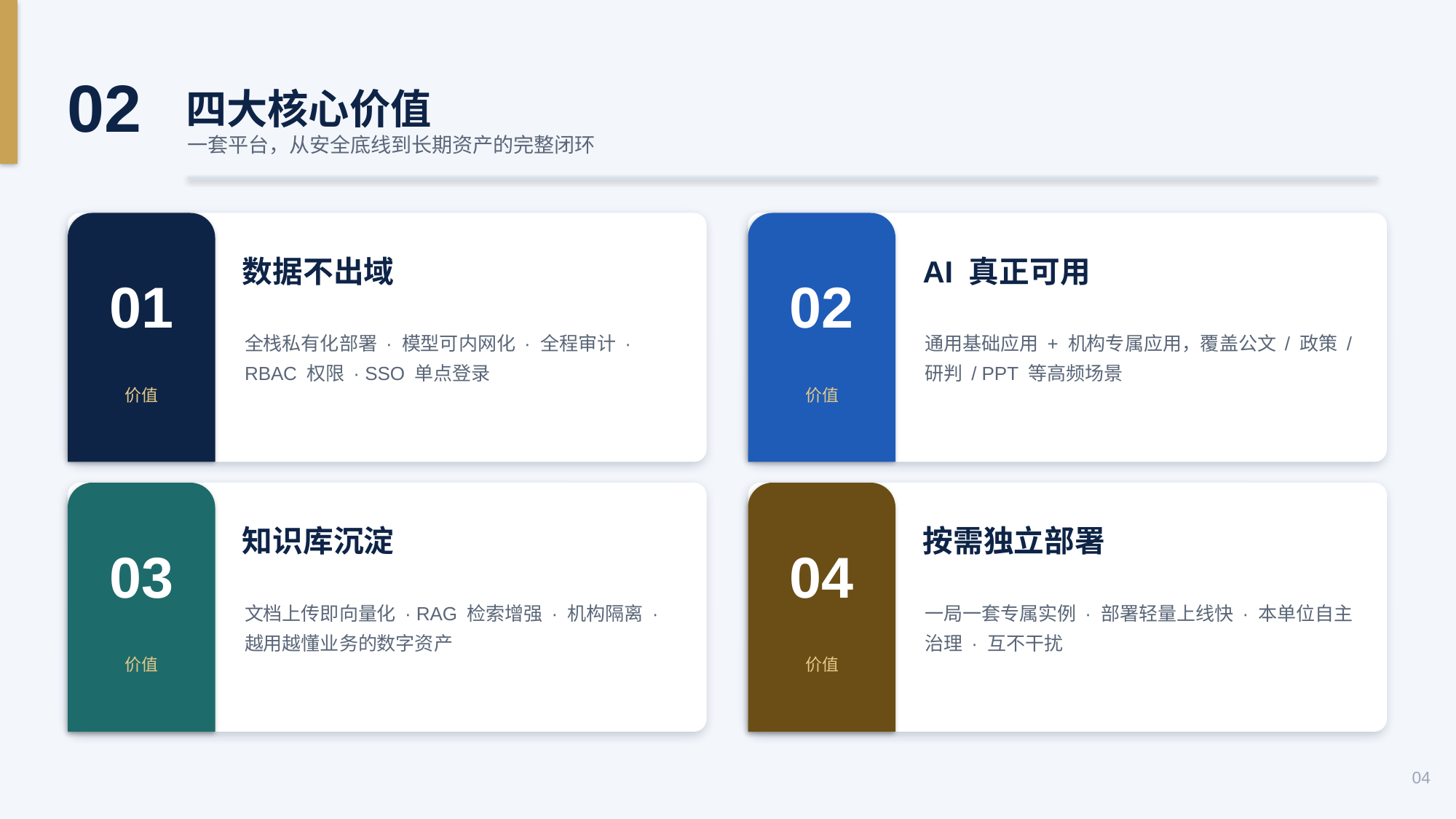

02
四大核心价值
一套平台，从安全底线到长期资产的完整闭环

数据不出域
AI 真正可用
01
02
全栈私有化部署 · 模型可内网化 · 全程审计 · RBAC 权限 · SSO 单点登录
通用基础应用 + 机构专属应用，覆盖公文 / 政策 / 研判 / PPT 等高频场景
价值
价值

知识库沉淀
按需独立部署
03
04
文档上传即向量化 · RAG 检索增强 · 机构隔离 · 越用越懂业务的数字资产
一局一套专属实例 · 部署轻量上线快 · 本单位自主治理 · 互不干扰
价值
价值
04